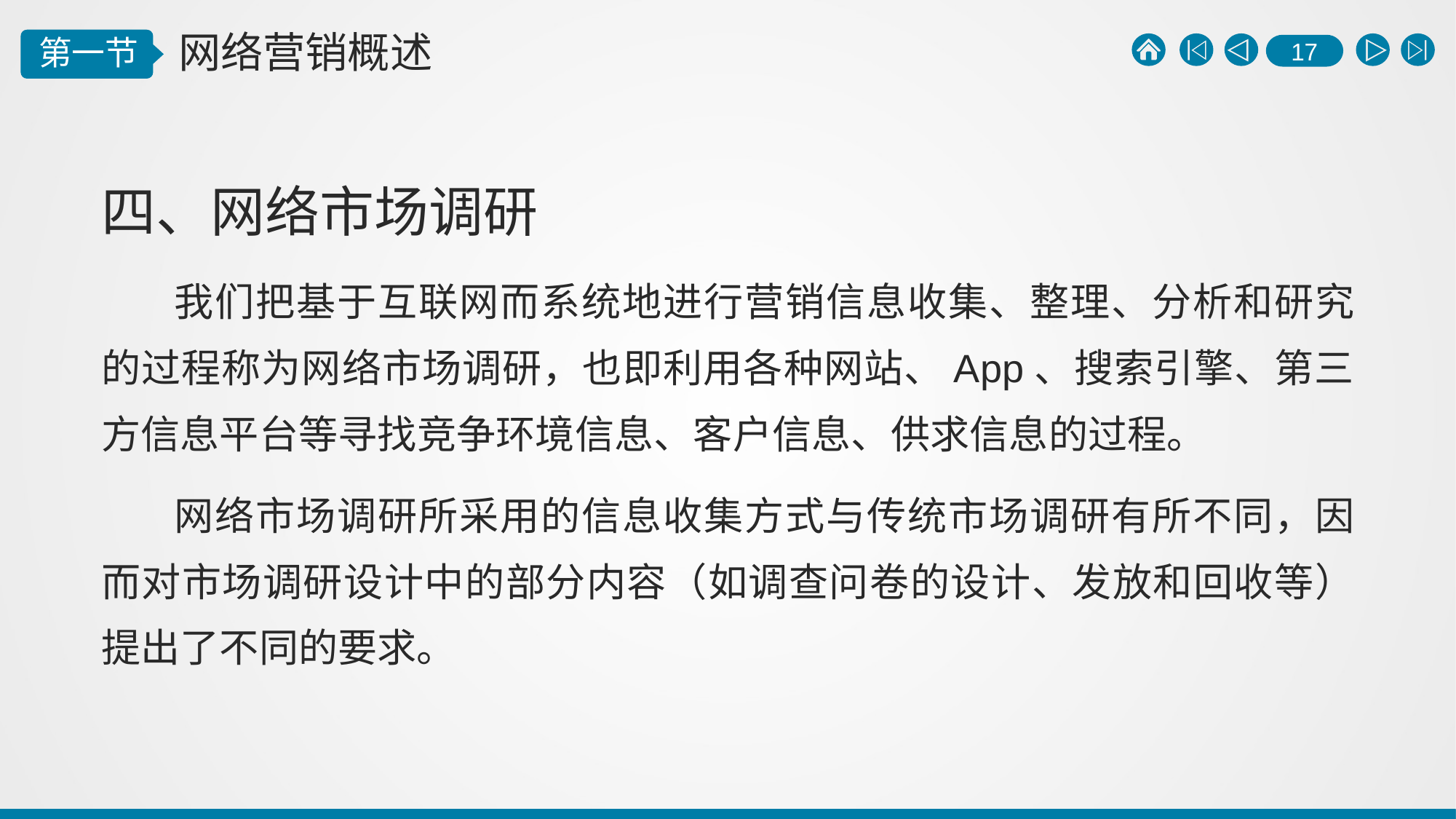

四、网络市场调研
我们把基于互联网而系统地进行营销信息收集、整理、分析和研究的过程称为网络市场调研，也即利用各种网站、App、搜索引擎、第三方信息平台等寻找竞争环境信息、客户信息、供求信息的过程。
网络市场调研所采用的信息收集方式与传统市场调研有所不同，因而对市场调研设计中的部分内容（如调查问卷的设计、发放和回收等）提出了不同的要求。